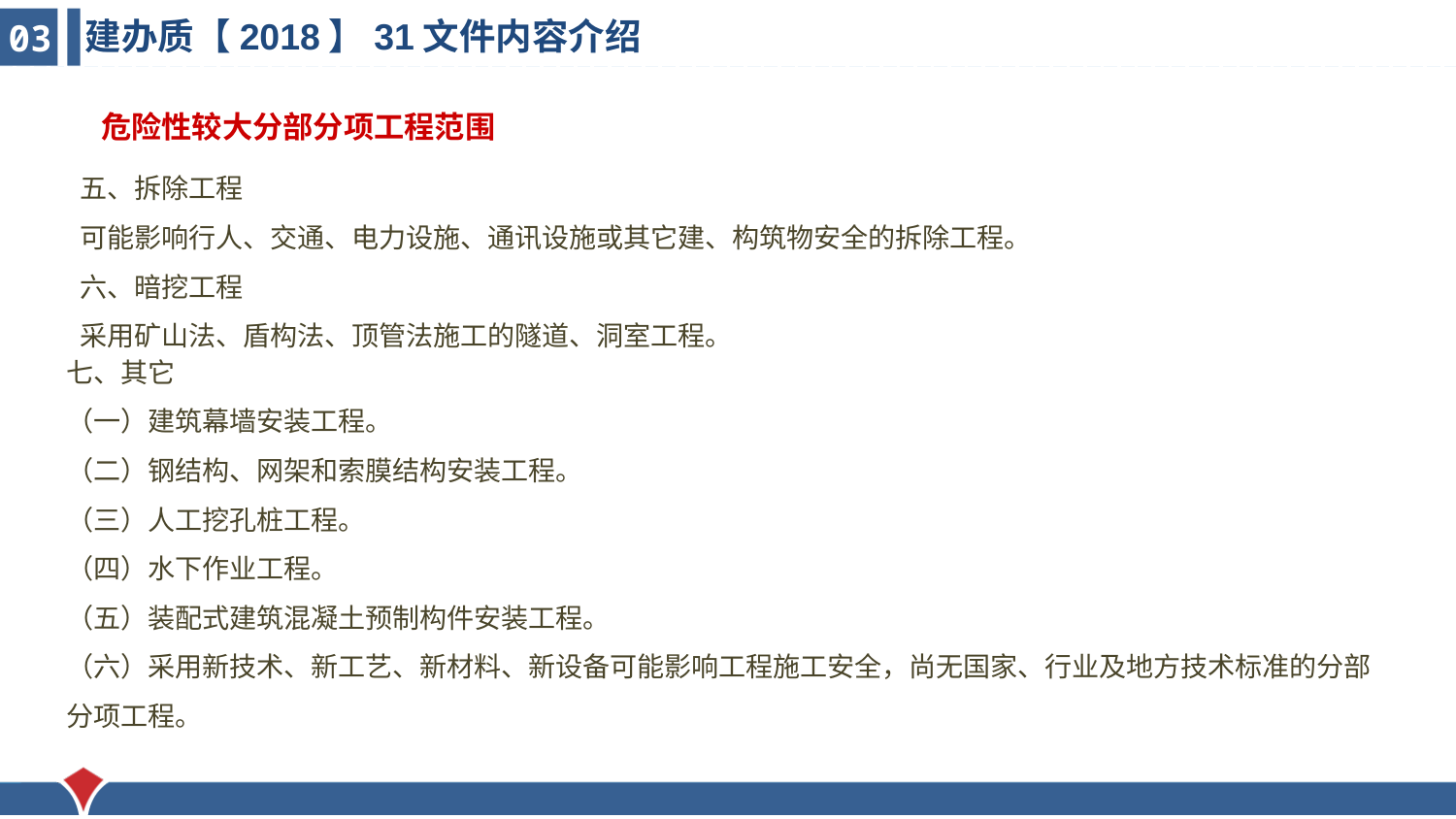

建办质【2018】31文件内容介绍
03
危险性较大分部分项工程范围
五、拆除工程
可能影响行人、交通、电力设施、通讯设施或其它建、构筑物安全的拆除工程。
六、暗挖工程
采用矿山法、盾构法、顶管法施工的隧道、洞室工程。
七、其它
（一）建筑幕墙安装工程。
（二）钢结构、网架和索膜结构安装工程。
（三）人工挖孔桩工程。
（四）水下作业工程。
（五）装配式建筑混凝土预制构件安装工程。
（六）采用新技术、新工艺、新材料、新设备可能影响工程施工安全，尚无国家、行业及地方技术标准的分部分项工程。